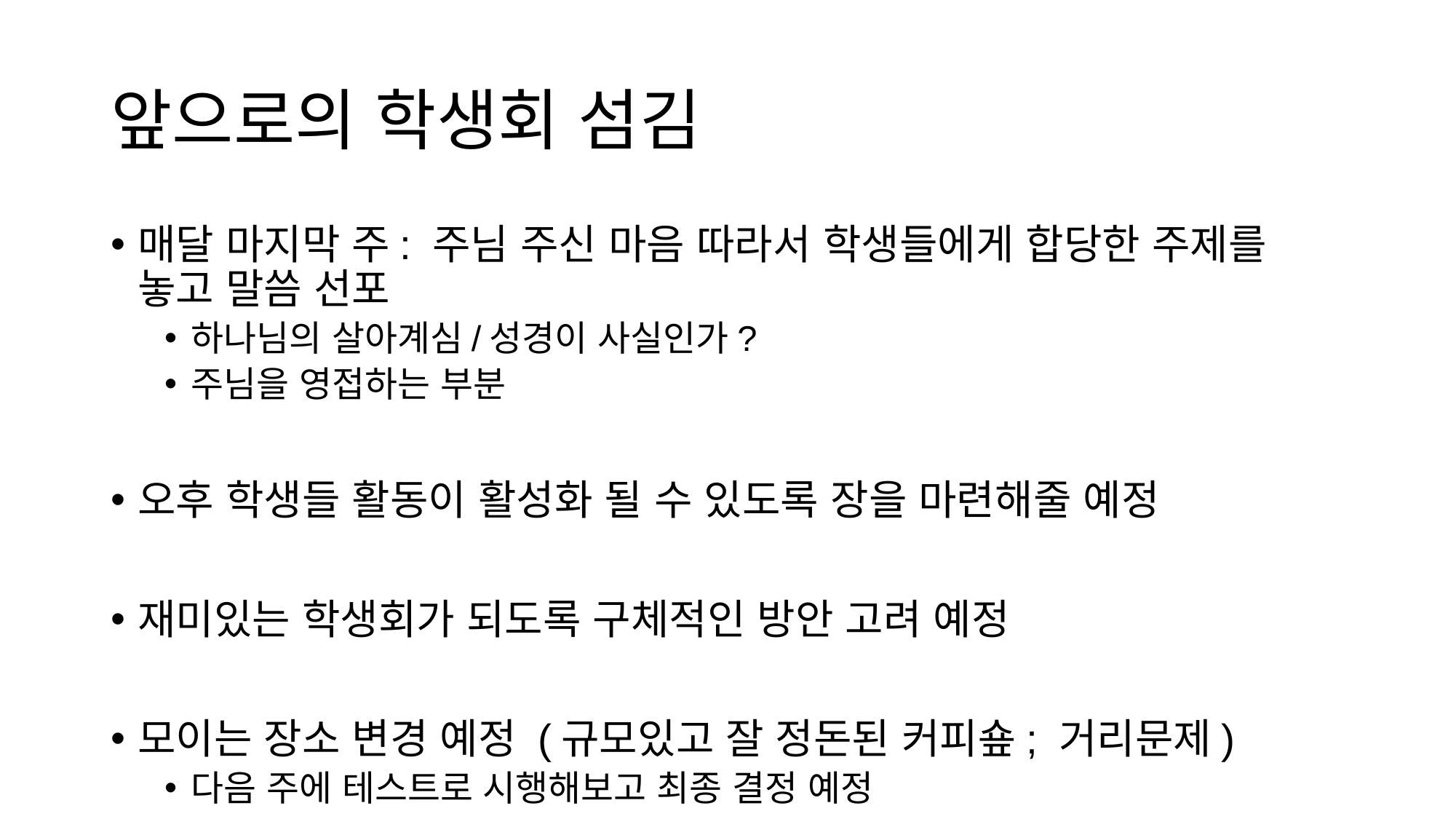

# 앞으로의 학생회 섬김
매달 마지막 주: 주님 주신 마음 따라서 학생들에게 합당한 주제를 놓고 말씀 선포
하나님의 살아계심/성경이 사실인가?
주님을 영접하는 부분

오후 학생들 활동이 활성화 될 수 있도록 장을 마련해줄 예정

재미있는 학생회가 되도록 구체적인 방안 고려 예정

모이는 장소 변경 예정 (규모있고 잘 정돈된 커피숖; 거리문제)
다음 주에 테스트로 시행해보고 최종 결정 예정